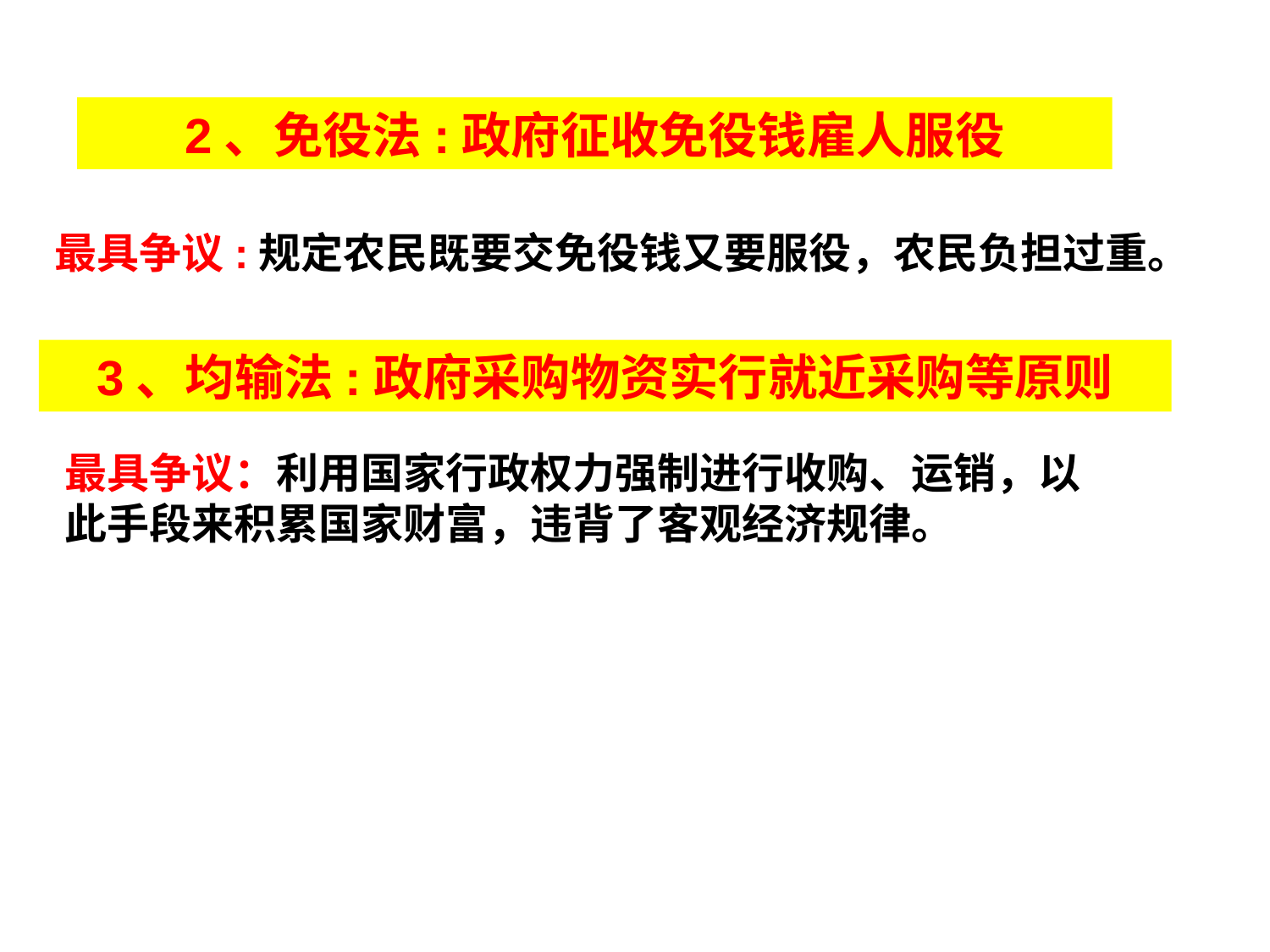

2、免役法:政府征收免役钱雇人服役
最具争议:规定农民既要交免役钱又要服役，农民负担过重。
3、均输法:政府采购物资实行就近采购等原则
最具争议：利用国家行政权力强制进行收购、运销，以此手段来积累国家财富，违背了客观经济规律。